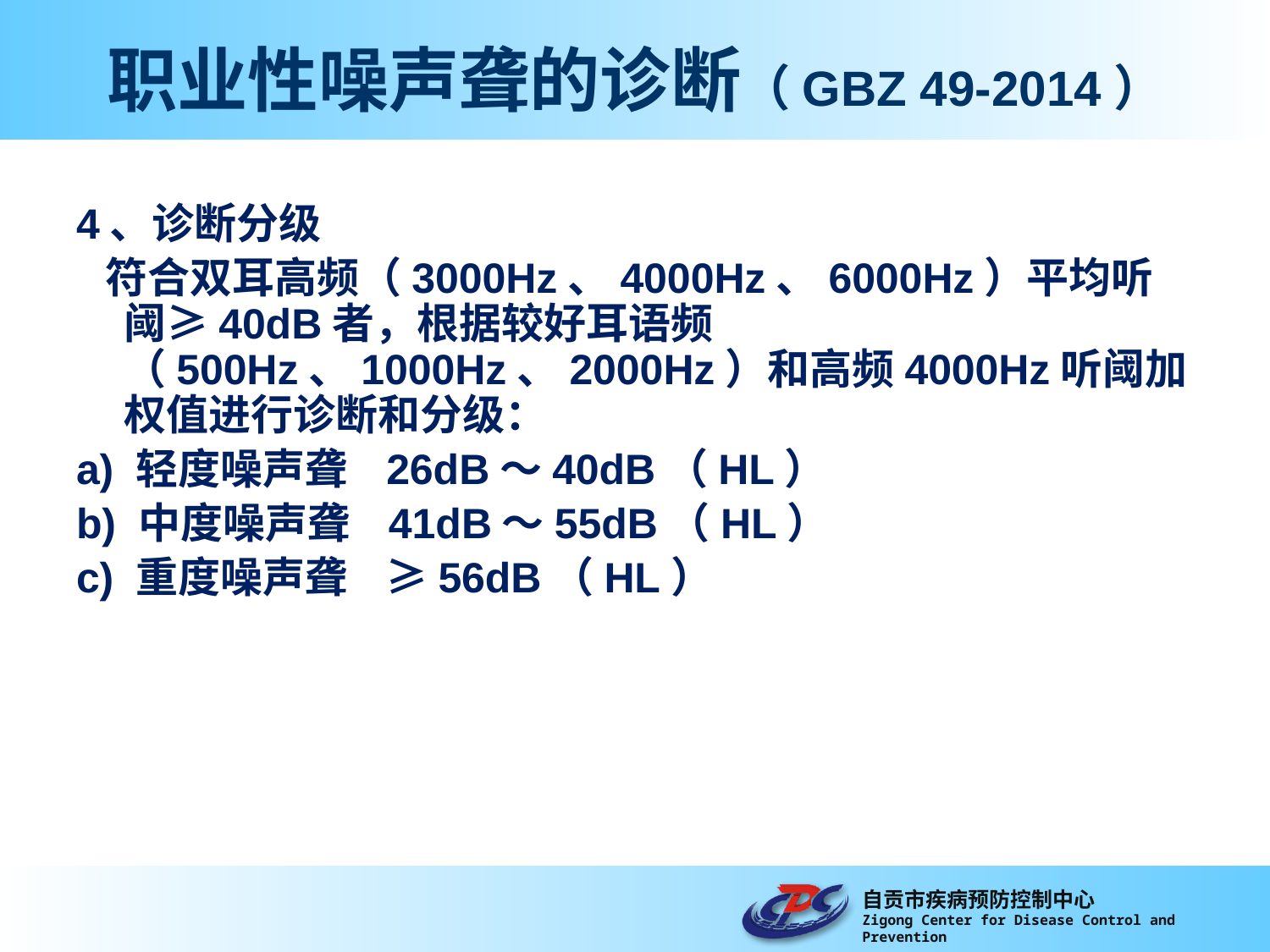

# 职业性噪声聋的诊断（GBZ 49-2014）
4、诊断分级
  符合双耳高频（3000Hz、4000Hz、6000Hz）平均听阈≥40dB者，根据较好耳语频（500Hz、1000Hz、2000Hz）和高频4000Hz听阈加权值进行诊断和分级：
a) 轻度噪声聋   26dB～40dB（HL）
b) 中度噪声聋   41dB～55dB（HL）
c) 重度噪声聋    ≥56dB（HL）

69